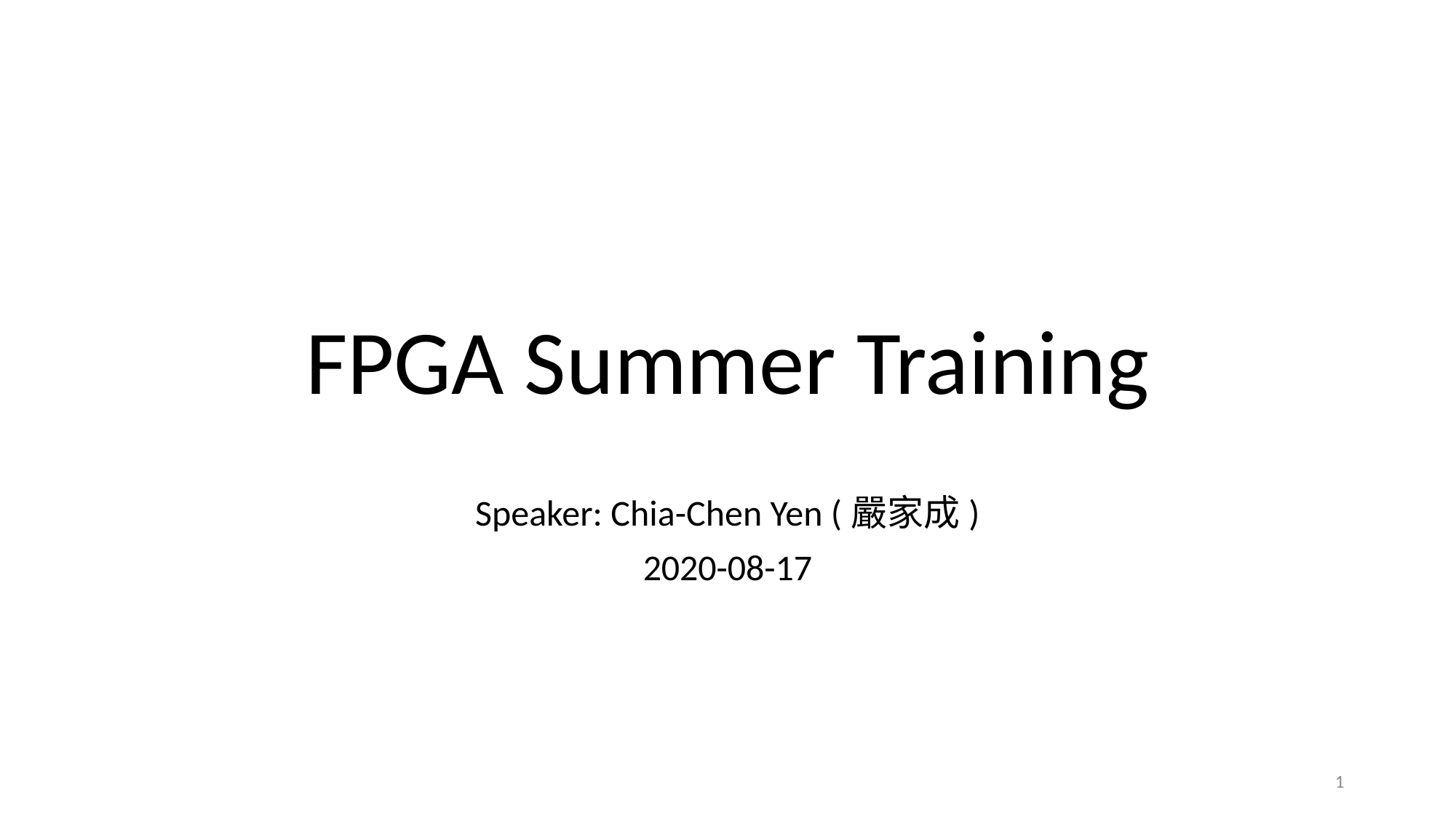

# FPGA Summer Training

Speaker: Chia-Chen Yen (嚴家成)
2020-08-17
1